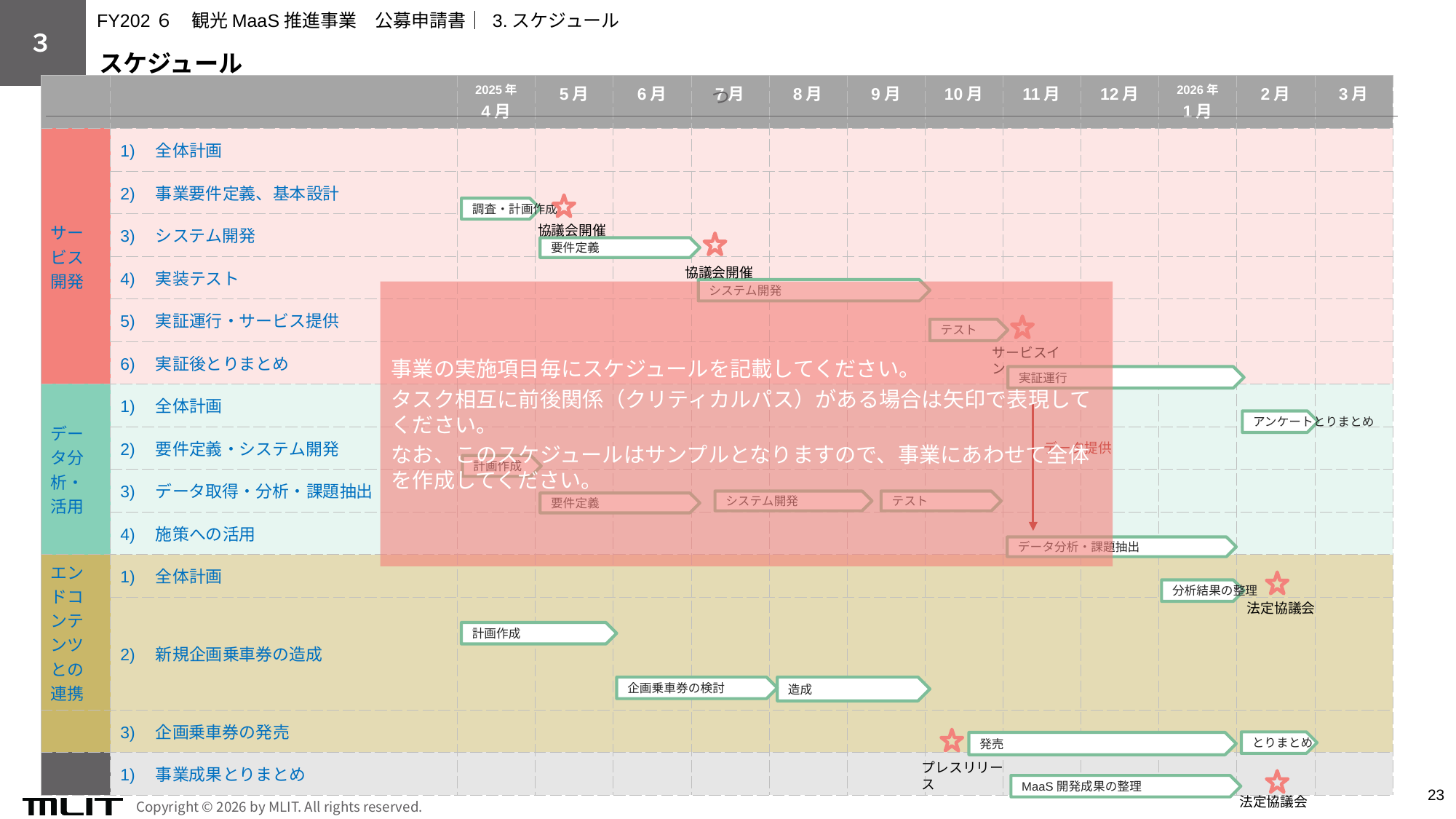

FY202６　観光MaaS推進事業　公募申請書│ 3.スケジュール
３
スケジュール
|  |  | 2025年 4月 | 5月 | 6月 | 7月 | 8月 | 9月 | 10月 | 11月 | 12月 | 2026年 1月 | 2月 | 3月 |
| --- | --- | --- | --- | --- | --- | --- | --- | --- | --- | --- | --- | --- | --- |
| サービス開発 | 1)　全体計画 |  |  |  |  |  |  |  |  |  |  |  |  |
|  | 2)　事業要件定義、基本設計 |  |  |  |  |  |  |  |  |  |  |  |  |
|  | 3)　システム開発 |  |  |  |  |  |  |  |  |  |  |  |  |
|  | 4)　実装テスト |  |  |  |  |  |  |  |  |  |  |  |  |
|  | 5)　実証運行・サービス提供 |  |  |  |  |  |  |  |  |  |  |  |  |
|  | 6)　実証後とりまとめ |  |  |  |  |  |  |  |  |  |  |  |  |
| データ分析・活用 | 1)　全体計画 |  |  |  |  |  |  |  |  |  |  |  |  |
|  | 2)　要件定義・システム開発 |  |  |  |  |  |  |  |  |  |  |  |  |
|  | 3)　データ取得・分析・課題抽出 |  |  |  |  |  |  |  |  |  |  |  |  |
|  | 4)　施策への活用 |  |  |  |  |  |  |  |  |  |  |  |  |
| エンドコンテンツとの連携 | 1)　全体計画 |  |  |  |  |  |  |  |  |  |  |  |  |
|  | 2)　新規企画乗車券の造成 |  |  |  |  |  |  |  |  |  |  |  |  |
|  | 3)　企画乗車券の発売 |  |  |  |  |  |  |  |  |  |  |  |  |
|  | 1)　事業成果とりまとめ |  |  |  |  |  |  |  |  |  |  |  |  |
つ

調査・計画作成
協議会開催

要件定義
協議会開催
システム開発
事業の実施項目毎にスケジュールを記載してください。
タスク相互に前後関係（クリティカルパス）がある場合は矢印で表現してください。
なお、このスケジュールはサンプルとなりますので、事業にあわせて全体を作成してください。

テスト
サービスイン
実証運行
アンケートとりまとめ
データ提供
計画作成
システム開発
テスト
要件定義
データ分析・課題抽出

分析結果の整理
法定協議会
計画作成
企画乗車券の検討
造成

とりまとめ
発売
プレスリリース

MaaS開発成果の整理
23
法定協議会